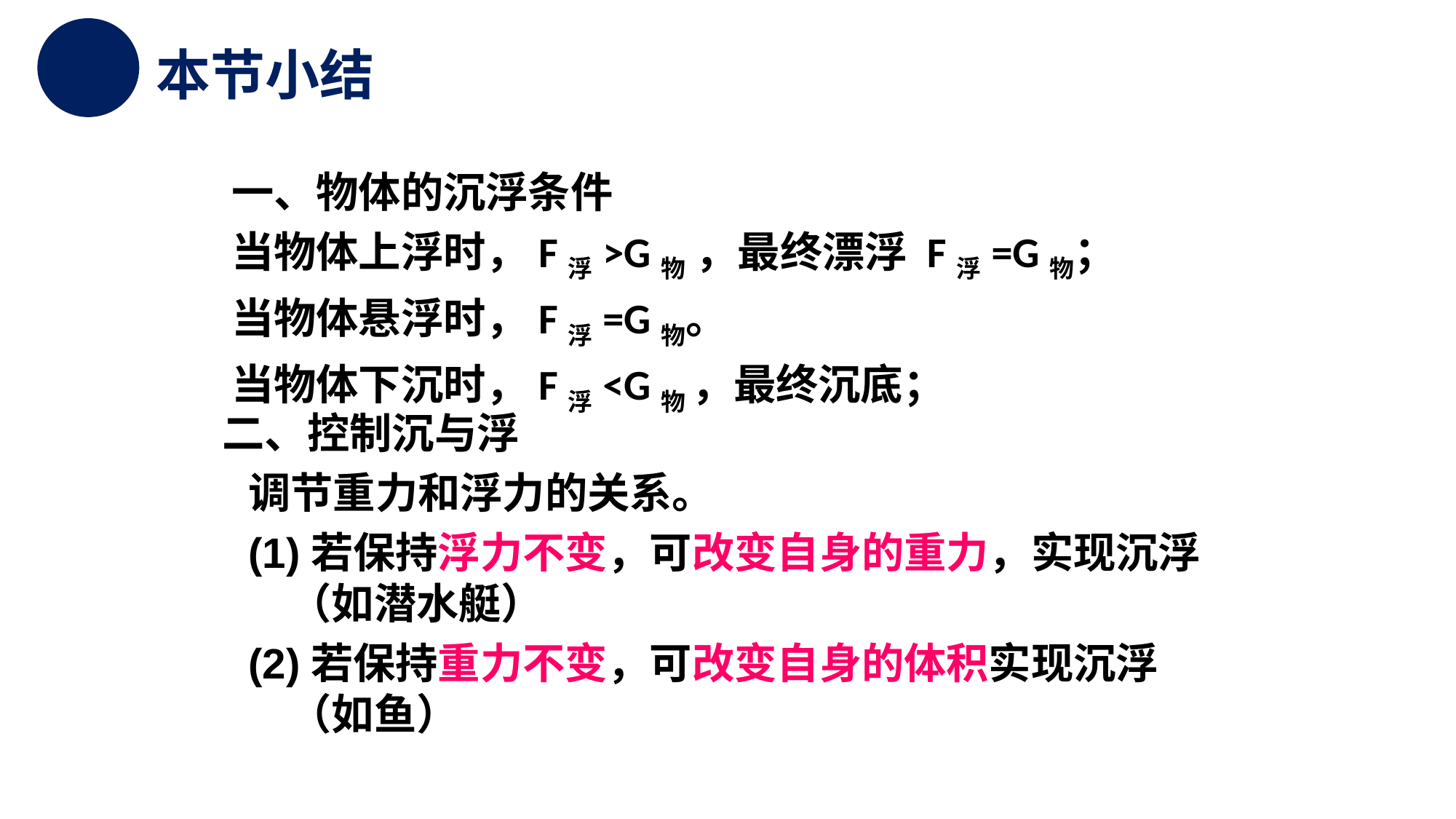

本节小结
一、物体的沉浮条件
当物体上浮时，F浮>G物 ，最终漂浮 F浮=G物；
当物体悬浮时，F浮=G物。
当物体下沉时，F浮<G物 ，最终沉底；
二、控制沉与浮

调节重力和浮力的关系。
(1)若保持浮力不变，可改变自身的重力，实现沉浮（如潜水艇）
(2)若保持重力不变，可改变自身的体积实现沉浮（如鱼）